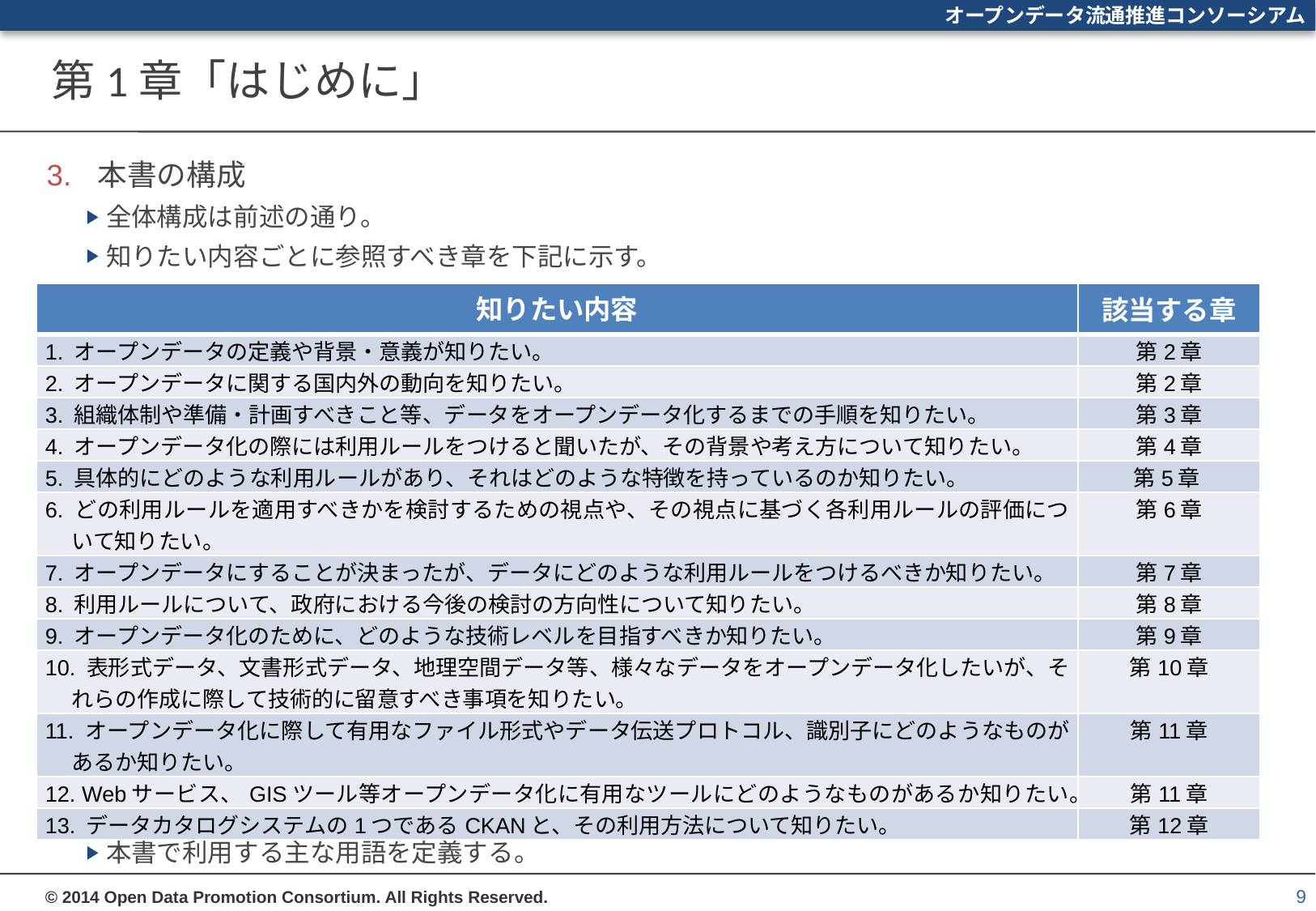

# 第1章「はじめに」
本書の構成
全体構成は前述の通り。
知りたい内容ごとに参照すべき章を下記に示す。

用語定義
本書で利用する主な用語を定義する。
| 知りたい内容 | 該当する章 |
| --- | --- |
| 1. オープンデータの定義や背景・意義が知りたい。 | 第2章 |
| 2. オープンデータに関する国内外の動向を知りたい。 | 第2章 |
| 3. 組織体制や準備・計画すべきこと等、データをオープンデータ化するまでの手順を知りたい。 | 第3章 |
| 4. オープンデータ化の際には利用ルールをつけると聞いたが、その背景や考え方について知りたい。 | 第4章 |
| 5. 具体的にどのような利用ルールがあり、それはどのような特徴を持っているのか知りたい。 | 第5章 |
| 6. どの利用ルールを適用すべきかを検討するための視点や、その視点に基づく各利用ルールの評価について知りたい。 | 第6章 |
| 7. オープンデータにすることが決まったが、データにどのような利用ルールをつけるべきか知りたい。 | 第7章 |
| 8. 利用ルールについて、政府における今後の検討の方向性について知りたい。 | 第8章 |
| 9. オープンデータ化のために、どのような技術レベルを目指すべきか知りたい。 | 第9章 |
| 10. 表形式データ、文書形式データ、地理空間データ等、様々なデータをオープンデータ化したいが、それらの作成に際して技術的に留意すべき事項を知りたい。 | 第10章 |
| 11. オープンデータ化に際して有用なファイル形式やデータ伝送プロトコル、識別子にどのようなものがあるか知りたい。 | 第11章 |
| 12. Webサービス、GISツール等オープンデータ化に有用なツールにどのようなものがあるか知りたい。 | 第11章 |
| 13. データカタログシステムの1つであるCKANと、その利用方法について知りたい。 | 第12章 |
9